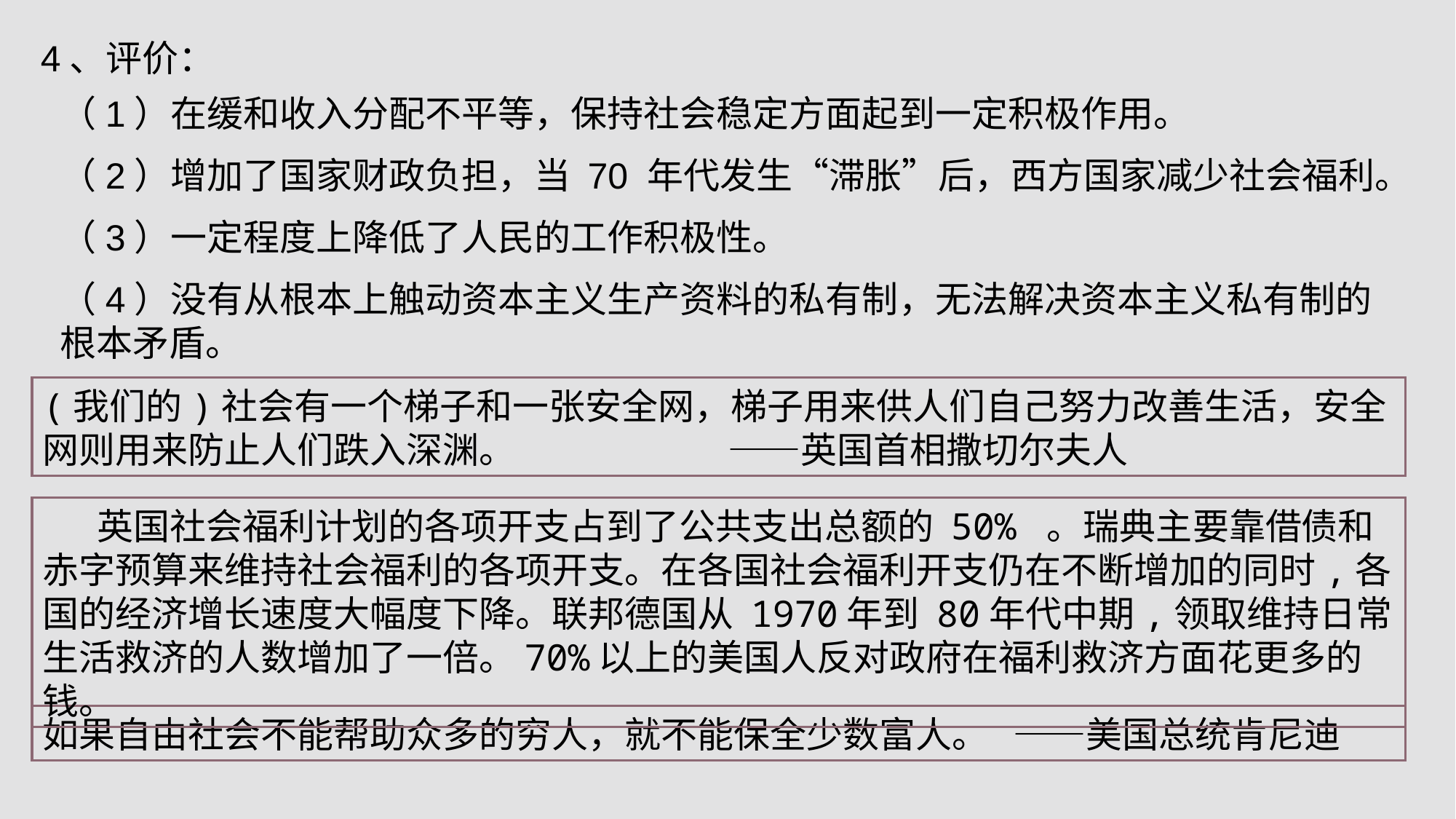

4、评价：
（1）在缓和收入分配不平等，保持社会稳定方面起到一定积极作用。
（2）增加了国家财政负担，当 70 年代发生“滞胀”后，西方国家减少社会福利。
（3）一定程度上降低了人民的工作积极性。
（4）没有从根本上触动资本主义生产资料的私有制，无法解决资本主义私有制的根本矛盾。
(我们的)社会有一个梯子和一张安全网，梯子用来供人们自己努力改善生活，安全网则用来防止人们跌入深渊。                          ——英国首相撒切尔夫人
英国社会福利计划的各项开支占到了公共支出总额的 50% 。瑞典主要靠借债和赤字预算来维持社会福利的各项开支。在各国社会福利开支仍在不断增加的同时,各国的经济增长速度大幅度下降。联邦德国从 1970年到 80年代中期,领取维持日常生活救济的人数增加了一倍。70%以上的美国人反对政府在福利救济方面花更多的钱。
如果自由社会不能帮助众多的穷人，就不能保全少数富人。   ——美国总统肯尼迪